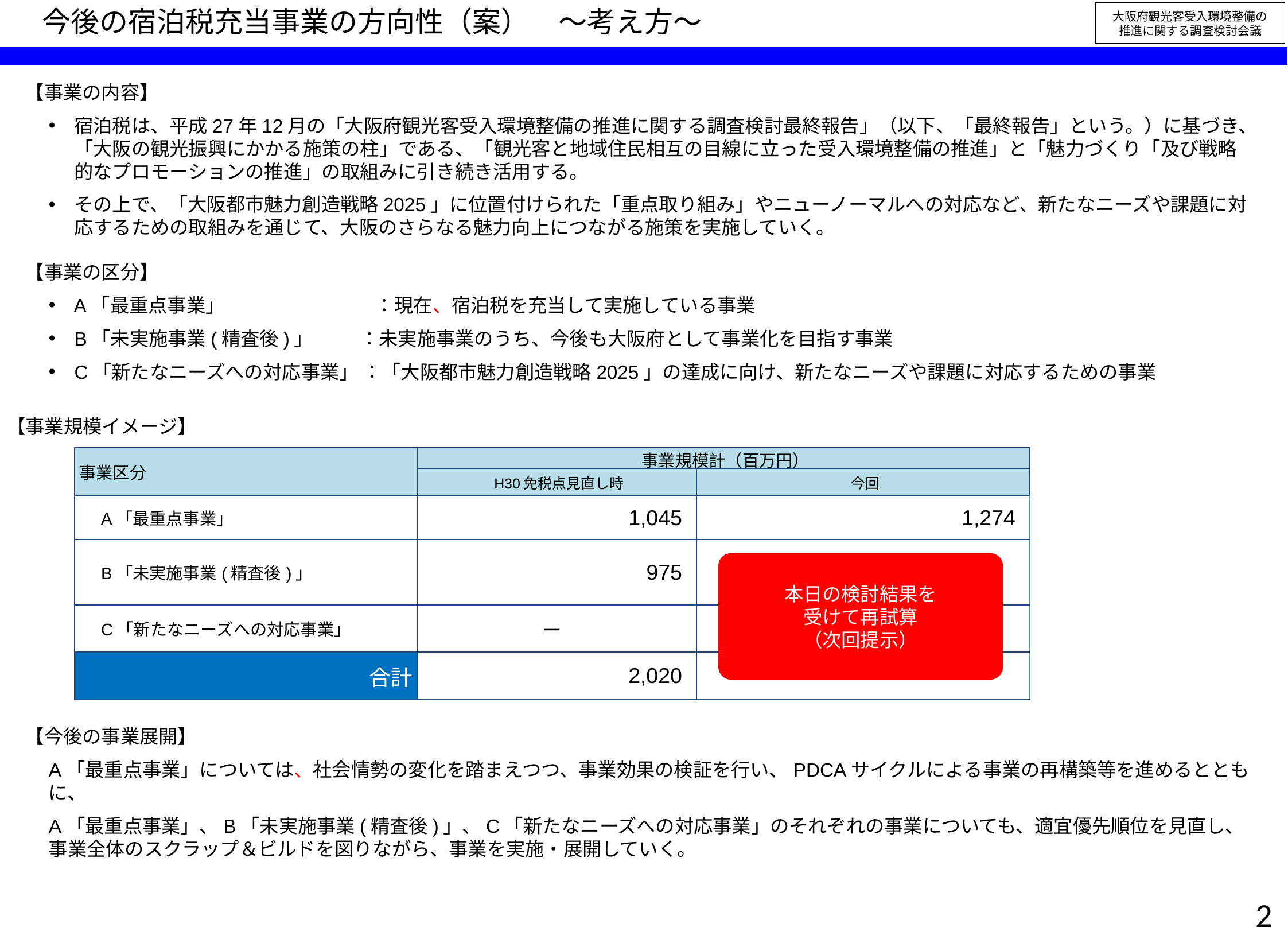

今後の宿泊税充当事業の方向性（案）　～考え方～
大阪府観光客受入環境整備の
推進に関する調査検討会議
R3.5.25　大阪府 企画・観光課
【事業の内容】
宿泊税は、平成27年12月の「大阪府観光客受入環境整備の推進に関する調査検討最終報告」（以下、「最終報告」という。）に基づき、「大阪の観光振興にかかる施策の柱」である、「観光客と地域住民相互の目線に立った受入環境整備の推進」と「魅力づくり「及び戦略的なプロモーションの推進」の取組みに引き続き活用する。
その上で、「大阪都市魅力創造戦略2025」に位置付けられた「重点取り組み」やニューノーマルへの対応など、新たなニーズや課題に対応するための取組みを通じて、大阪のさらなる魅力向上につながる施策を実施していく。

【事業の区分】
A「最重点事業」　　　　　　　    ：現在、宿泊税を充当して実施している事業
B「未実施事業(精査後)」　　  ：未実施事業のうち、今後も大阪府として事業化を目指す事業
C「新たなニーズへの対応事業」 ：「大阪都市魅力創造戦略2025」の達成に向け、新たなニーズや課題に対応するための事業
【事業規模イメージ】

| 事業区分 | 事業規模計（百万円） |  |
| --- | --- | --- |
|  | H30免税点見直し時 | 今回 |
| A「最重点事業」 | 1,045 | 1,274 |
| B「未実施事業(精査後)」 | 975 |  |
| C「新たなニーズへの対応事業」 | － |  |
| 合計 | 2,020 |  |
本日の検討結果を
受けて再試算
（次回提示）
【今後の事業展開】
A「最重点事業」については、社会情勢の変化を踏まえつつ、事業効果の検証を行い、PDCAサイクルによる事業の再構築等を進めるとともに、
A「最重点事業」、B「未実施事業(精査後)」、C「新たなニーズへの対応事業」のそれぞれの事業についても、適宜優先順位を見直し、 事業全体のスクラップ＆ビルドを図りながら、事業を実施・展開していく。
2